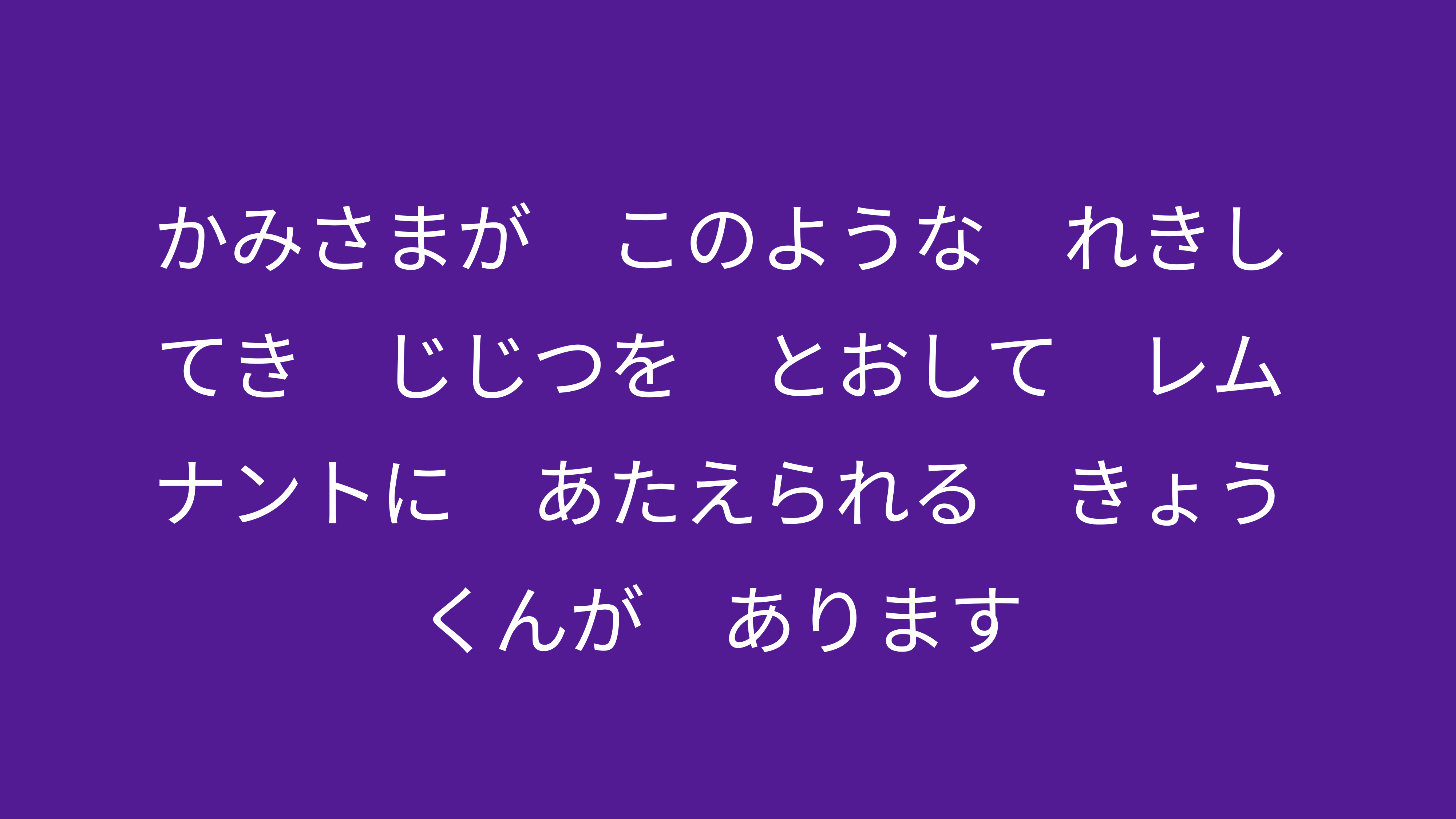

かみさまが　このような　れきしてき　じじつを　とおして　レムナントに　あたえられる　きょうくんが　あります